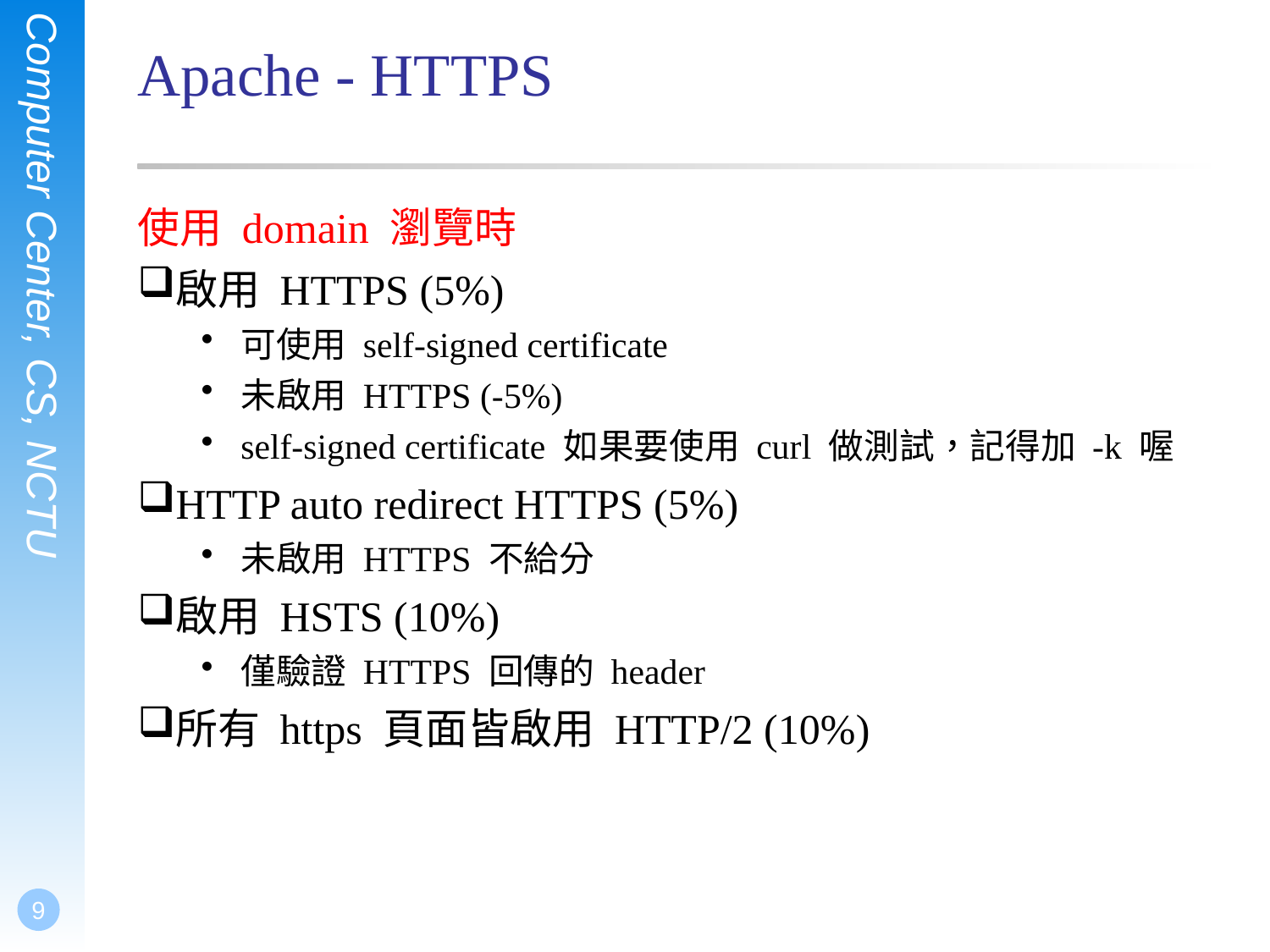

# Apache - HTTPS
使用 domain 瀏覽時
啟用 HTTPS (5%)
可使用 self-signed certificate
未啟用 HTTPS (-5%)
self-signed certificate 如果要使用 curl 做測試，記得加 -k 喔
HTTP auto redirect HTTPS (5%)
未啟用 HTTPS 不給分
啟用 HSTS (10%)
僅驗證 HTTPS 回傳的 header
所有 https 頁面皆啟用 HTTP/2 (10%)